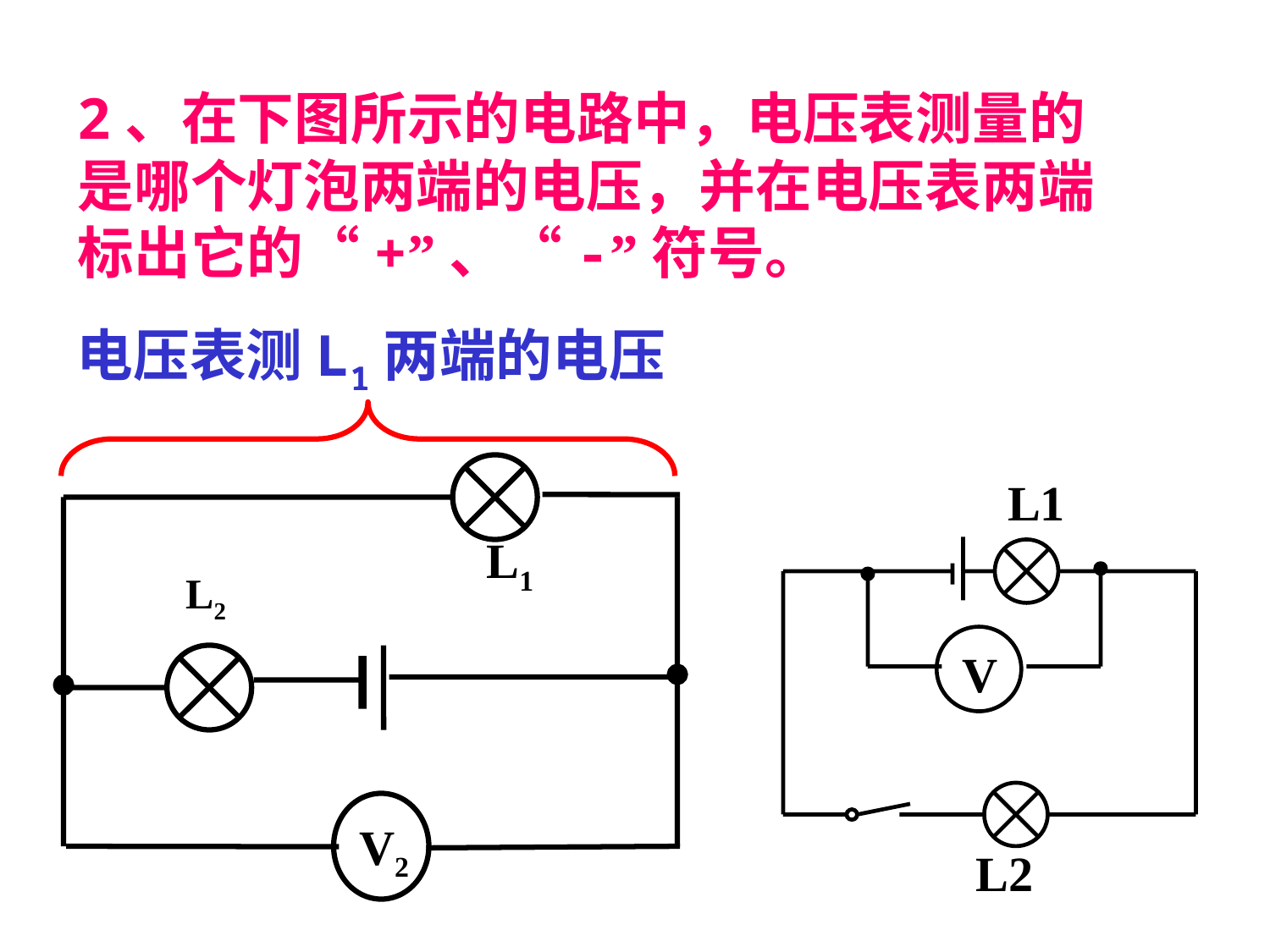

2、在下图所示的电路中，电压表测量的是哪个灯泡两端的电压，并在电压表两端标出它的“+”、“-”符号。

电压表测L1两端的电压

L1
L2

V2

L1

V

L2